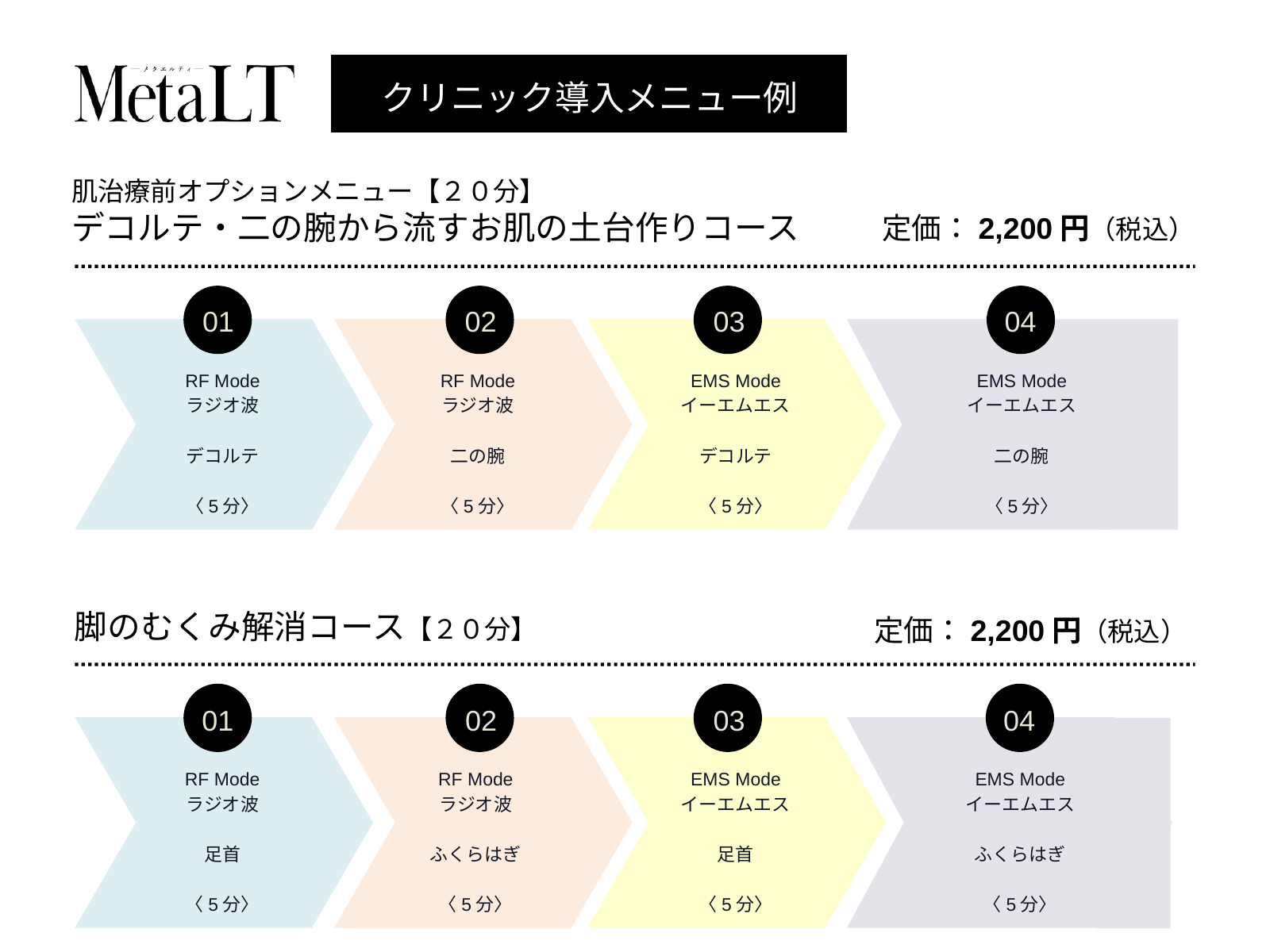

クリニック導入メニュー例

肌治療前オプションメニュー【２０分】
デコルテ・二の腕から流すお肌の土台作りコース
定価：2,200円（税込）

02
03
01
02
03
04
04

RF Mode
ラジオ波

デコルテ

〈5分〉
RF Mode
ラジオ波

二の腕

〈5分〉
EMS Mode
イーエムエス

デコルテ

〈5分〉
EMS Mode
イーエムエス

二の腕

〈5分〉
定価：2,200円（税込）
脚のむくみ解消コース【２０分】

01
01
02
03
04

RF Mode
ラジオ波

足首

〈5分〉
RF Mode
ラジオ波

ふくらはぎ

〈5分〉
EMS Mode
イーエムエス

足首

〈5分〉
EMS Mode
イーエムエス

ふくらはぎ

〈5分〉